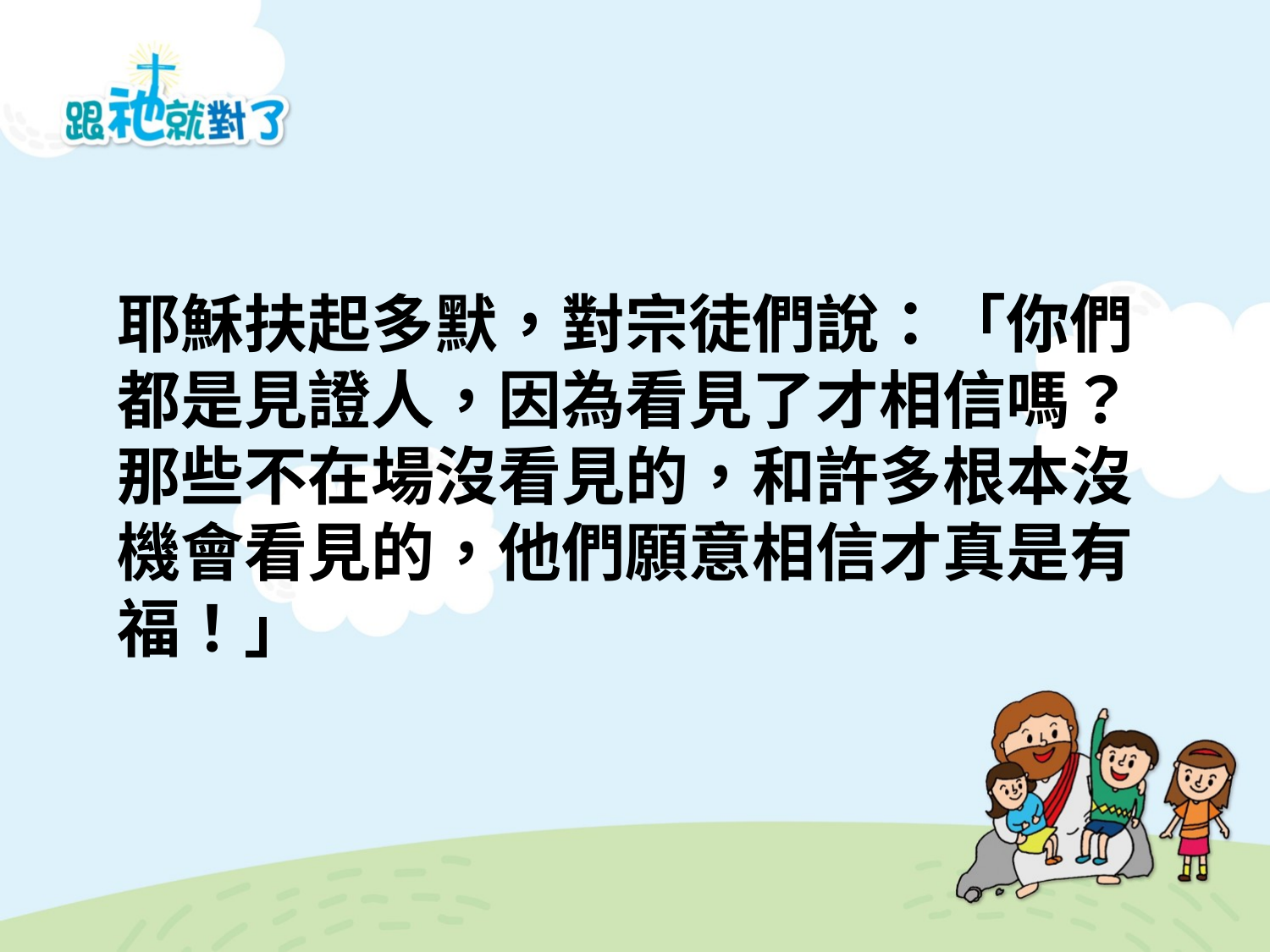

耶穌扶起多默，對宗徒們說：「你們都是見證人，因為看見了才相信嗎？那些不在場沒看見的，和許多根本沒機會看見的，他們願意相信才真是有福！」